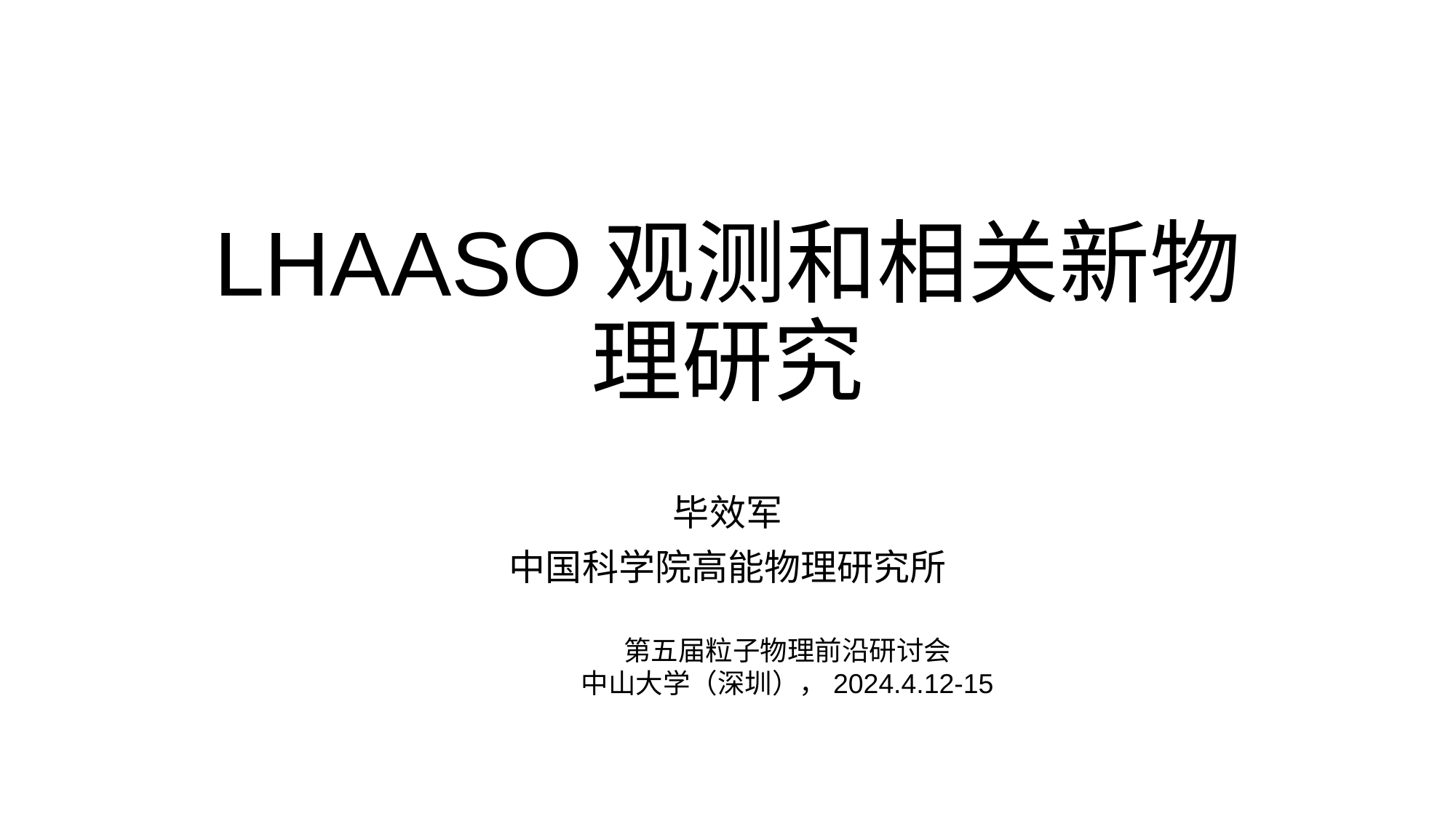

# LHAASO观测和相关新物理研究

毕效军
中国科学院高能物理研究所

第五届粒子物理前沿研讨会
中山大学（深圳），2024.4.12-15